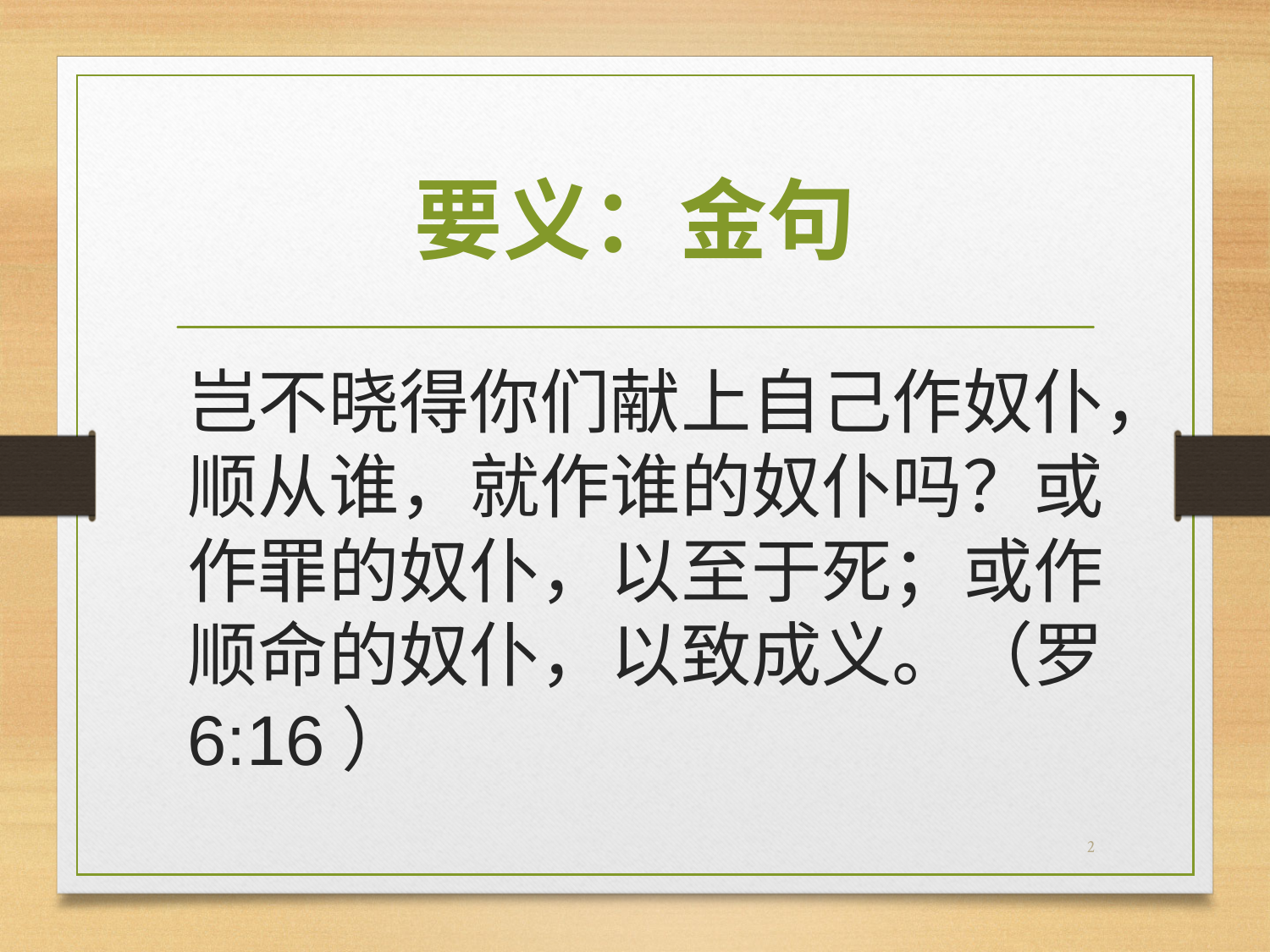

# 要义：金句
岂不晓得你们献上自己作奴仆，顺从谁，就作谁的奴仆吗？或作罪的奴仆，以至于死；或作顺命的奴仆，以致成义。（罗6:16）
2